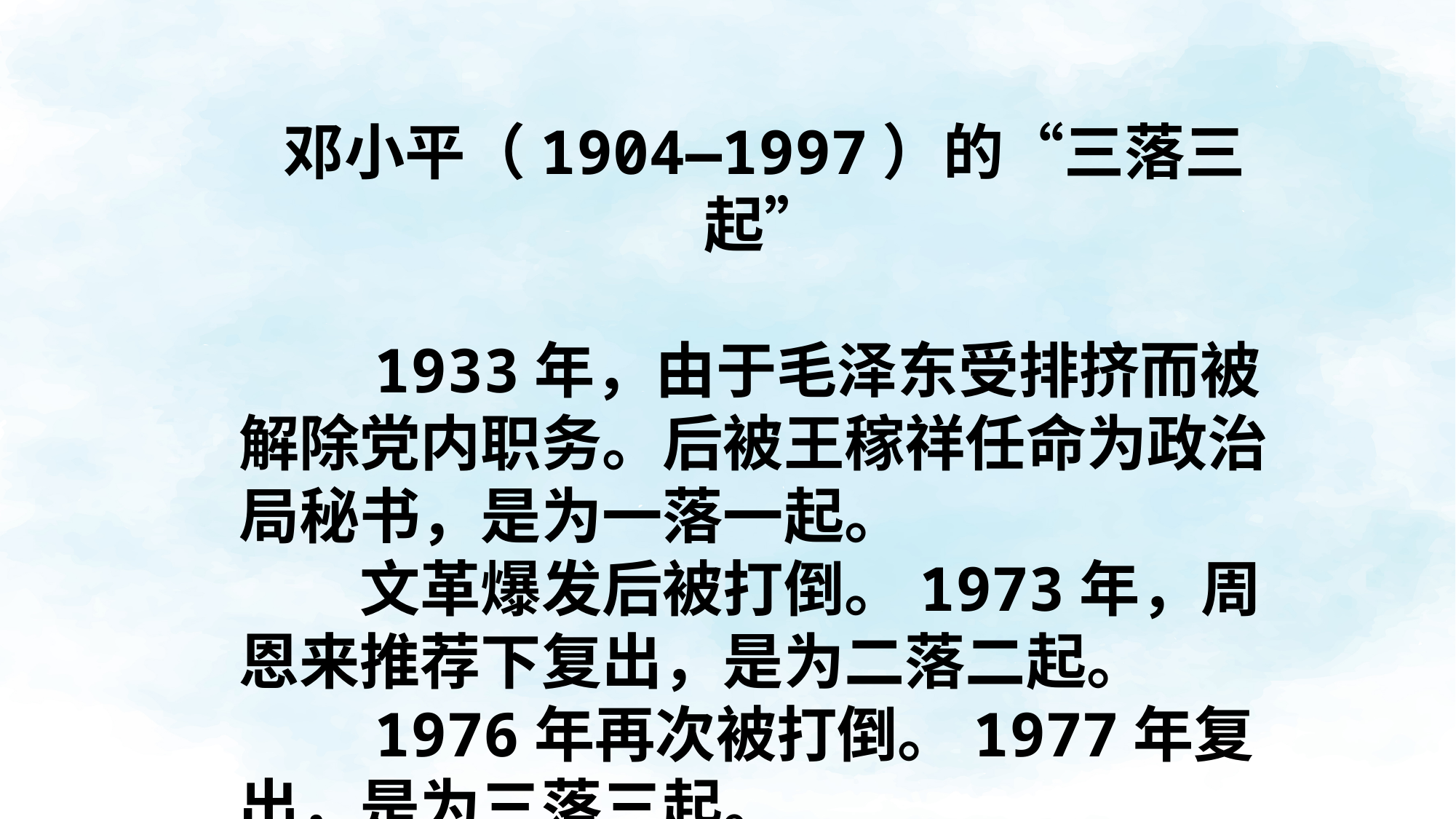

邓小平（1904—1997）的“三落三起”

　　1933年，由于毛泽东受排挤而被解除党内职务。后被王稼祥任命为政治局秘书，是为一落一起。
　　文革爆发后被打倒。1973年，周恩来推荐下复出，是为二落二起。
　　1976年再次被打倒。1977年复出，是为三落三起。